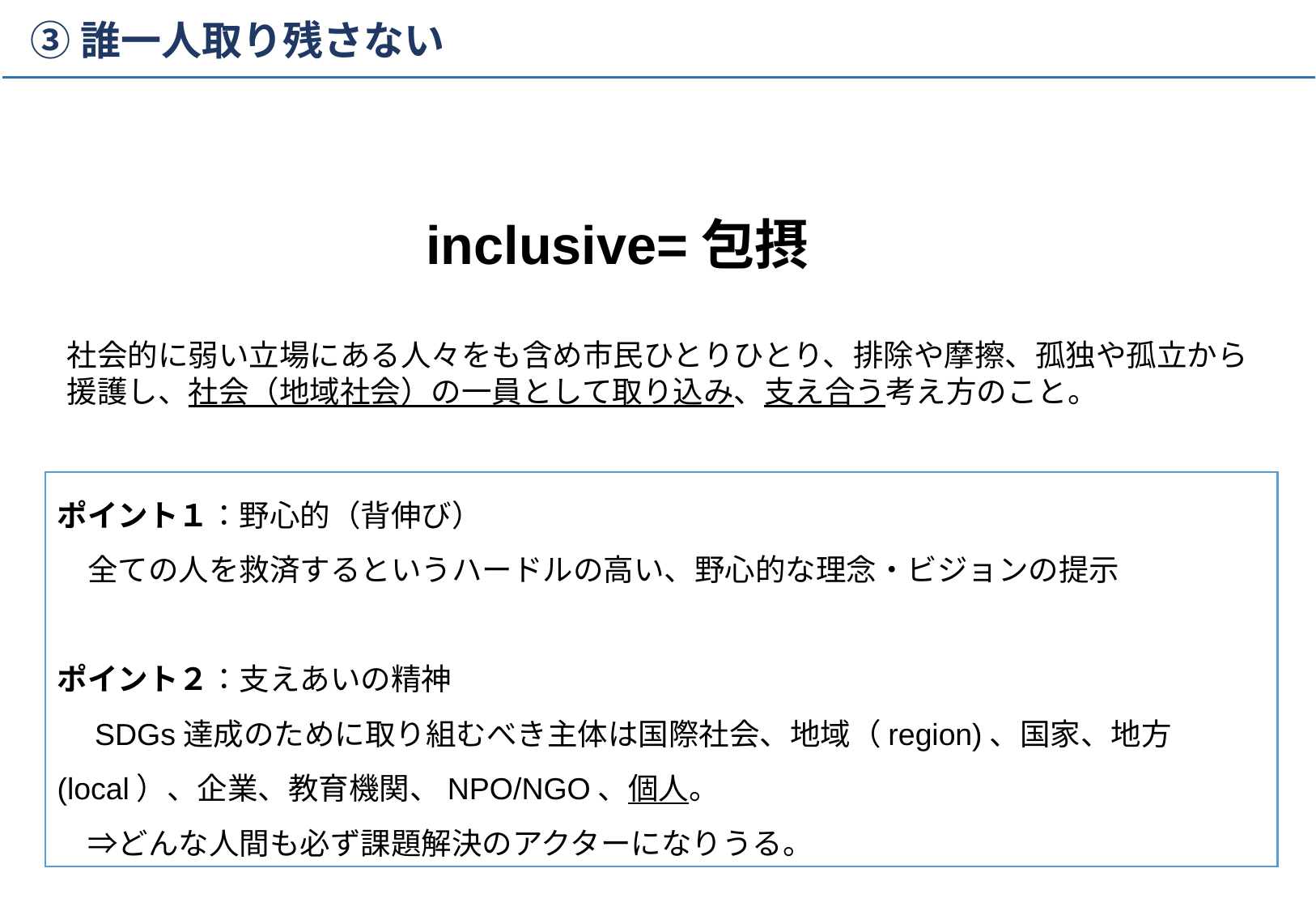

# ③誰一人取り残さない
inclusive=包摂
社会的に弱い立場にある人々をも含め市民ひとりひとり、排除や摩擦、孤独や孤立から援護し、社会（地域社会）の一員として取り込み、支え合う考え方のこと。
ポイント１：野心的（背伸び）
　全ての人を救済するというハードルの高い、野心的な理念・ビジョンの提示

ポイント２：支えあいの精神
　SDGs達成のために取り組むべき主体は国際社会、地域（region)、国家、地方(local）、企業、教育機関、NPO/NGO、個人。
　⇒どんな人間も必ず課題解決のアクターになりうる。